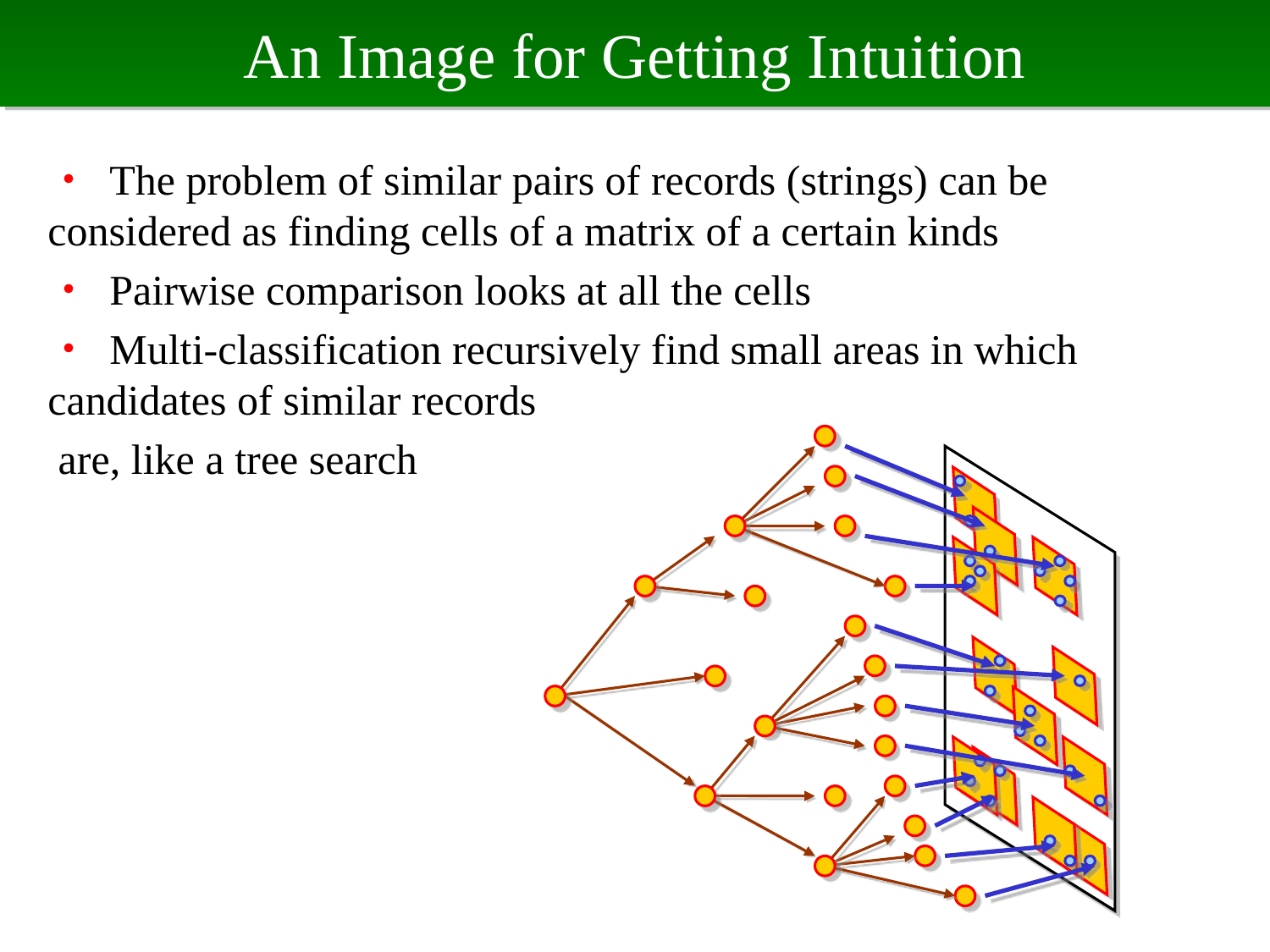

# An Image for Getting Intuition
・ The problem of similar pairs of records (strings) can be considered as finding cells of a matrix of a certain kinds
・ Pairwise comparison looks at all the cells
・ Multi-classification recursively find small areas in which candidates of similar records
 are, like a tree search